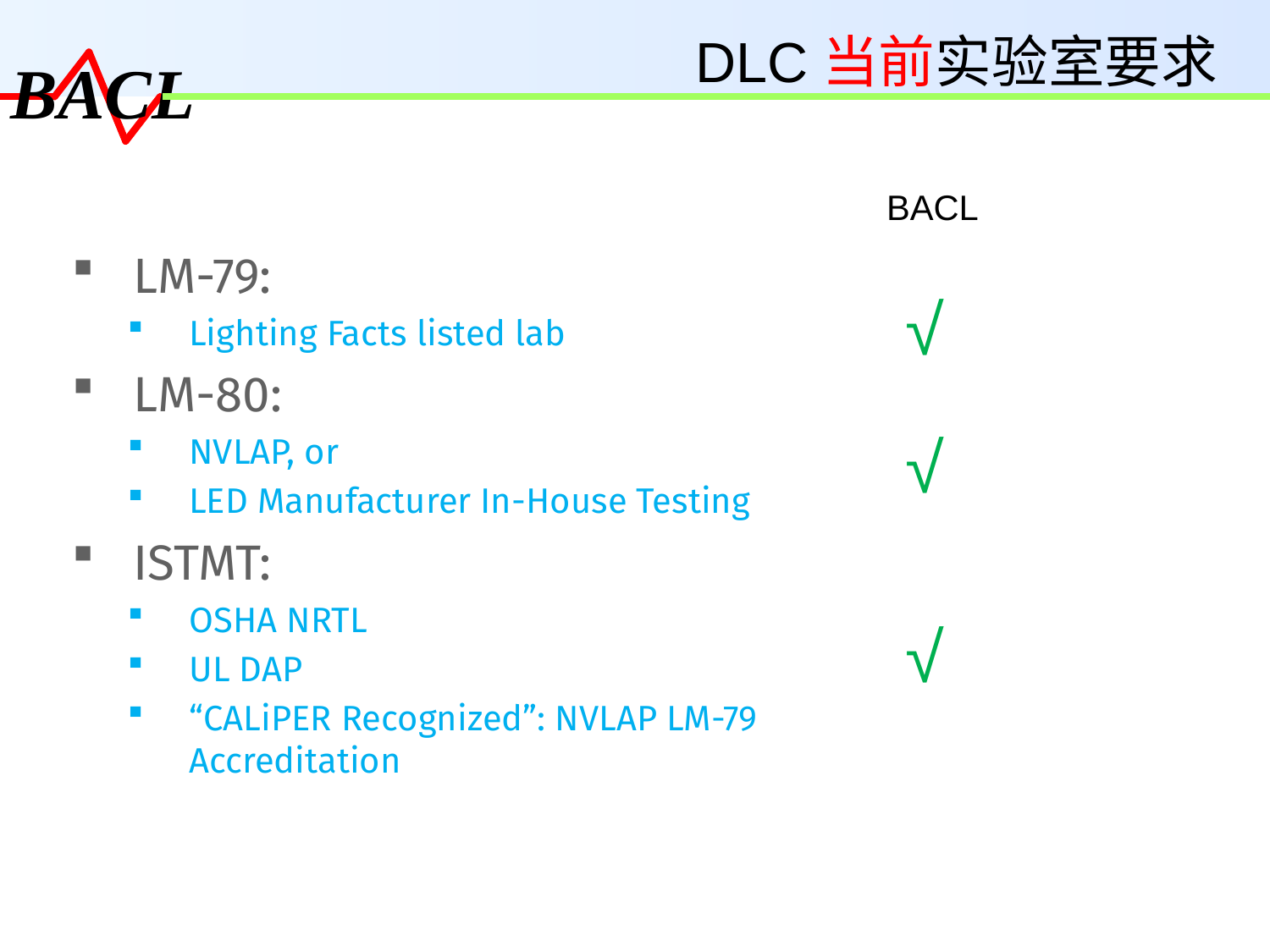

DLC当前实验室要求
BACL
LM-79:
Lighting Facts listed lab
LM-80:
NVLAP, or
LED Manufacturer In-House Testing
ISTMT:
OSHA NRTL
UL DAP
“CALiPER Recognized”: NVLAP LM-79 Accreditation

√
√
根据新的DLC实验室认可政策要求，DLC将调整LM-80实验室认可要求，改为EPA认可实验室，没有授权的制造商实验室出具的测试报告将不再被接受。新政策计划在2014/01/01正式生效
√